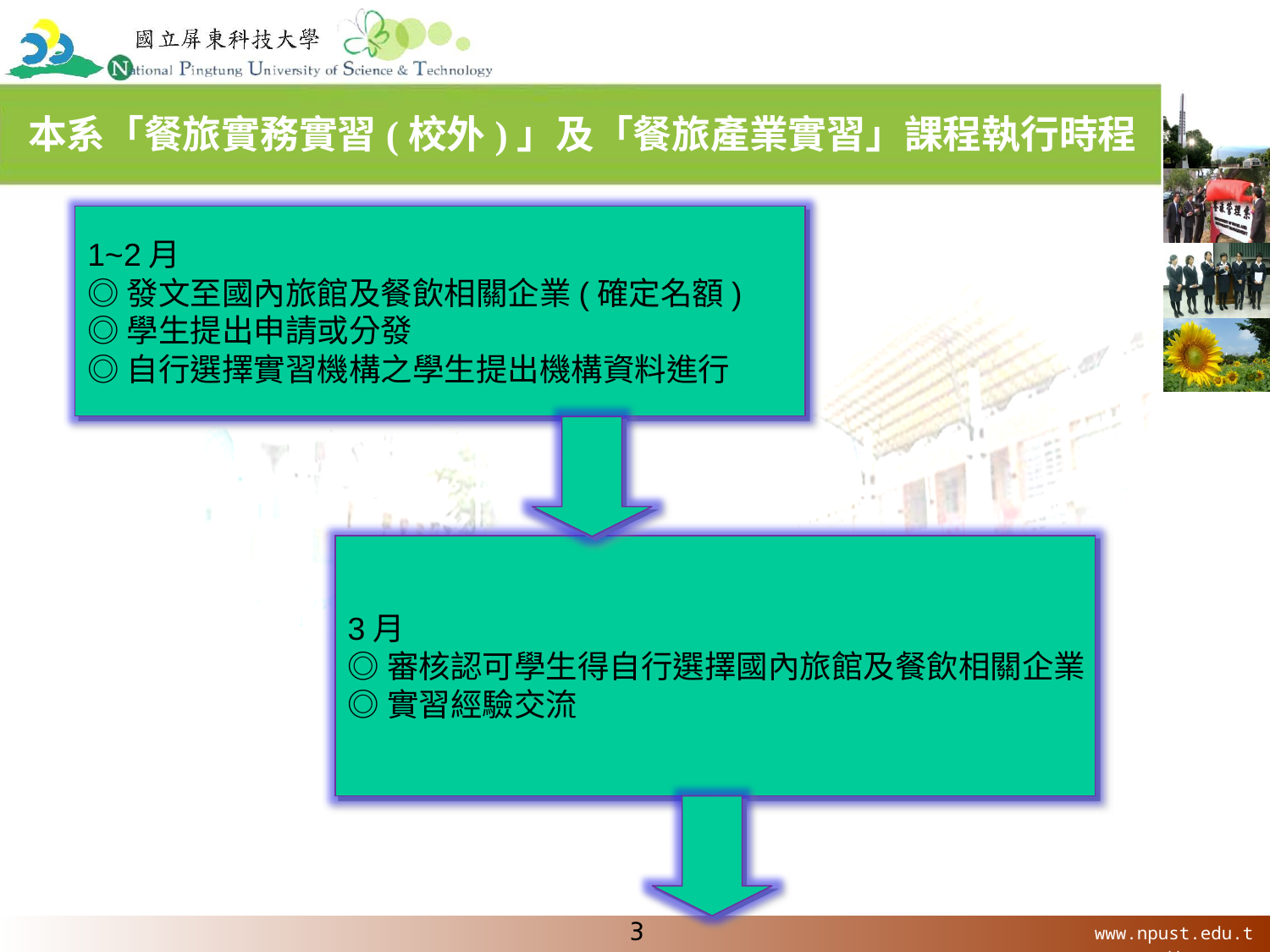

# 本系「餐旅實務實習(校外)」及「餐旅產業實習」課程執行時程
1~2月
◎發文至國內旅館及餐飲相關企業(確定名額)
◎學生提出申請或分發
◎自行選擇實習機構之學生提出機構資料進行

3月
◎審核認可學生得自行選擇國內旅館及餐飲相關企業
◎實習經驗交流

3